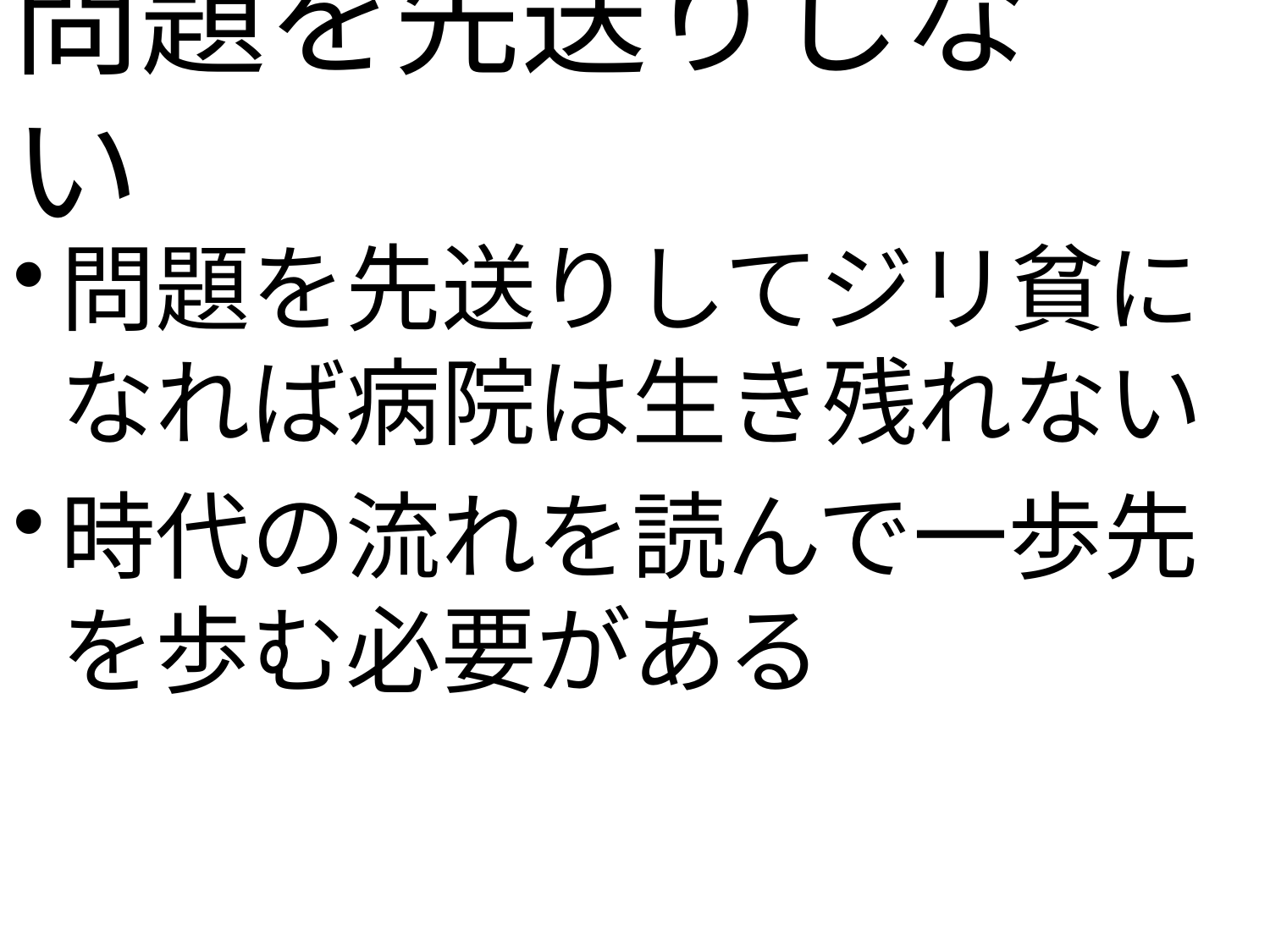

# 問題を先送りしない
問題を先送りしてジリ貧になれば病院は生き残れない
時代の流れを読んで一歩先を歩む必要がある